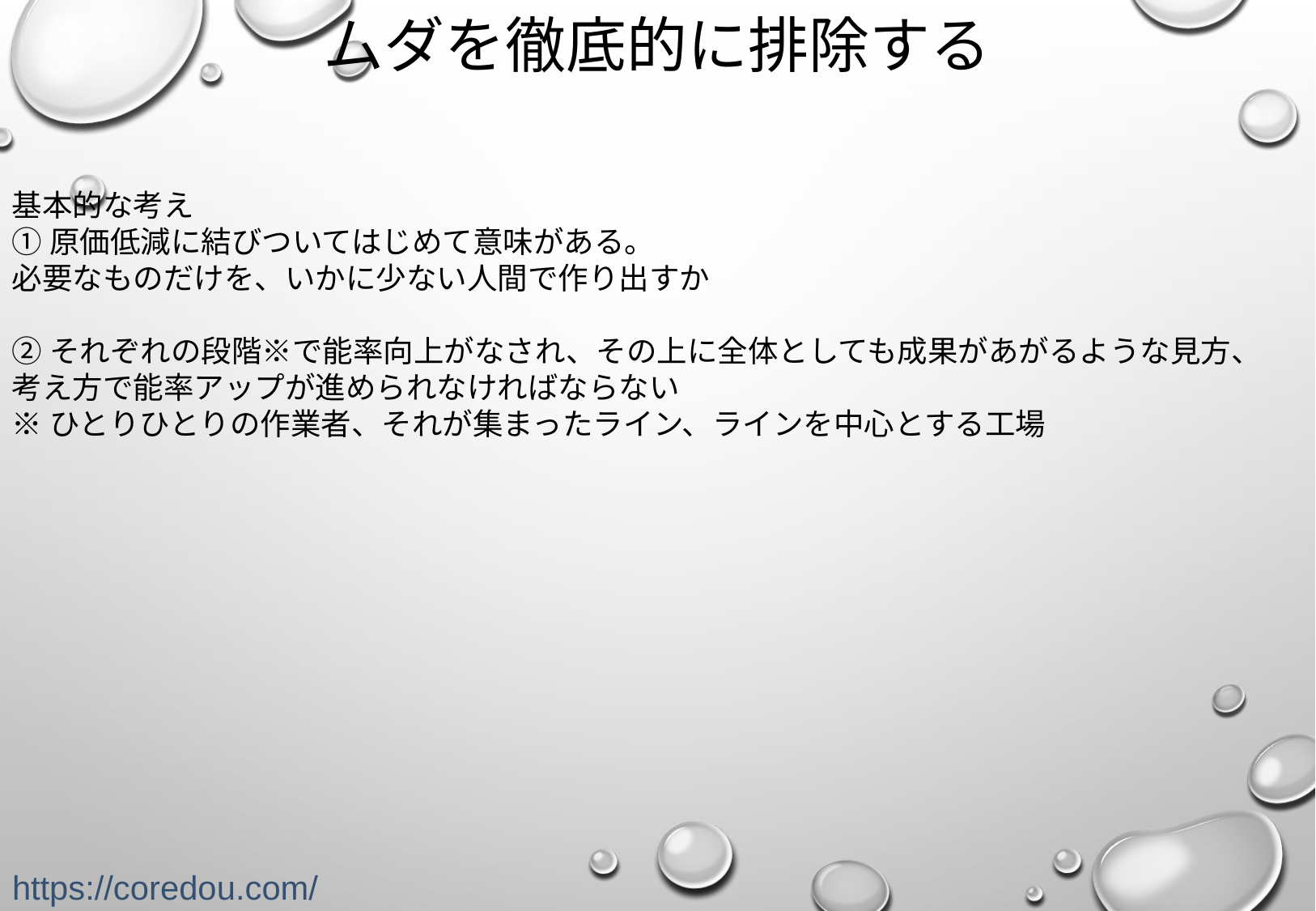

# ムダを徹底的に排除する
基本的な考え
①原価低減に結びついてはじめて意味がある。
必要なものだけを、いかに少ない人間で作り出すか

②それぞれの段階※で能率向上がなされ、その上に全体としても成果があがるような見方、考え方で能率アップが進められなければならない
※ひとりひとりの作業者、それが集まったライン、ラインを中心とする工場
https://coredou.com/